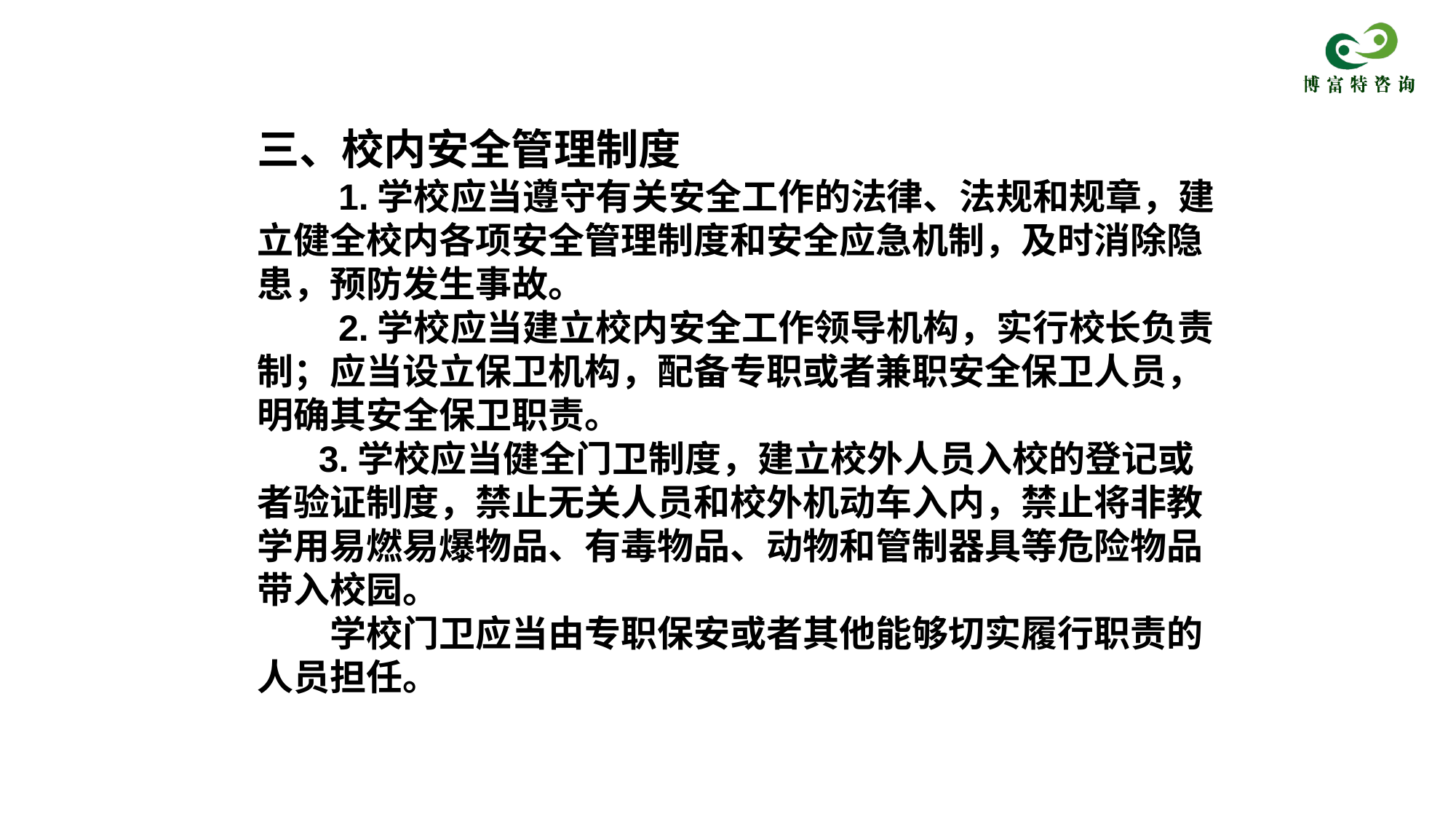

三、校内安全管理制度
　　1.学校应当遵守有关安全工作的法律、法规和规章，建立健全校内各项安全管理制度和安全应急机制，及时消除隐患，预防发生事故。
　　2.学校应当建立校内安全工作领导机构，实行校长负责制；应当设立保卫机构，配备专职或者兼职安全保卫人员，明确其安全保卫职责。
　  3.学校应当健全门卫制度，建立校外人员入校的登记或者验证制度，禁止无关人员和校外机动车入内，禁止将非教学用易燃易爆物品、有毒物品、动物和管制器具等危险物品带入校园。
　　学校门卫应当由专职保安或者其他能够切实履行职责的人员担任。
10